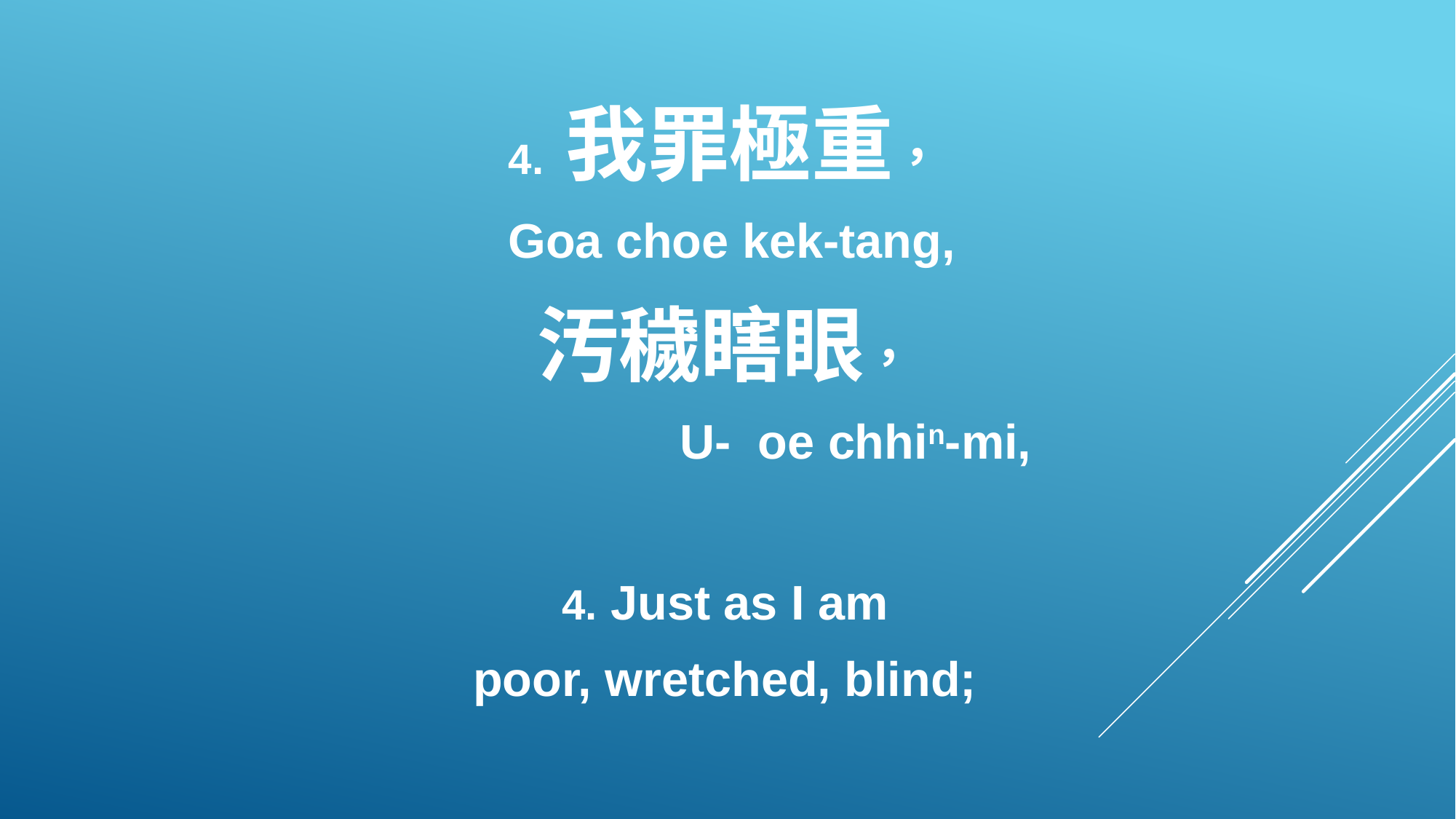

4. 我罪極重，
 Goa choe kek-tang,
汚穢瞎眼，
                                        U-  oe chhin-mi,

4. Just as I am
poor, wretched, blind;